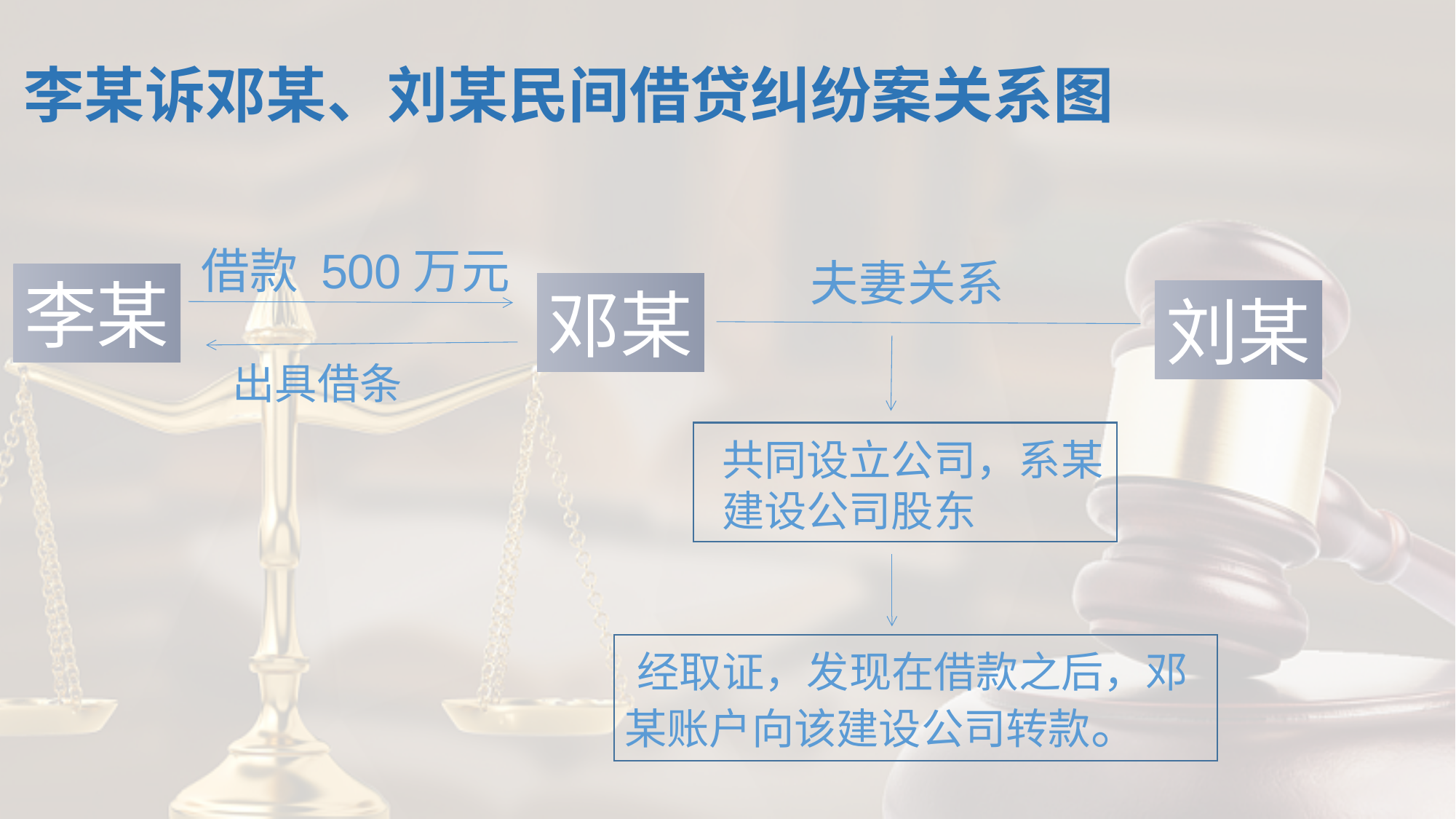

李某诉邓某、刘某民间借贷纠纷案关系图
            借款 500万元
夫妻关系
李某
邓某
刘某
出具借条

共同设立公司，系某建设公司股东

 经取证，发现在借款之后，邓某账户向该建设公司转款。